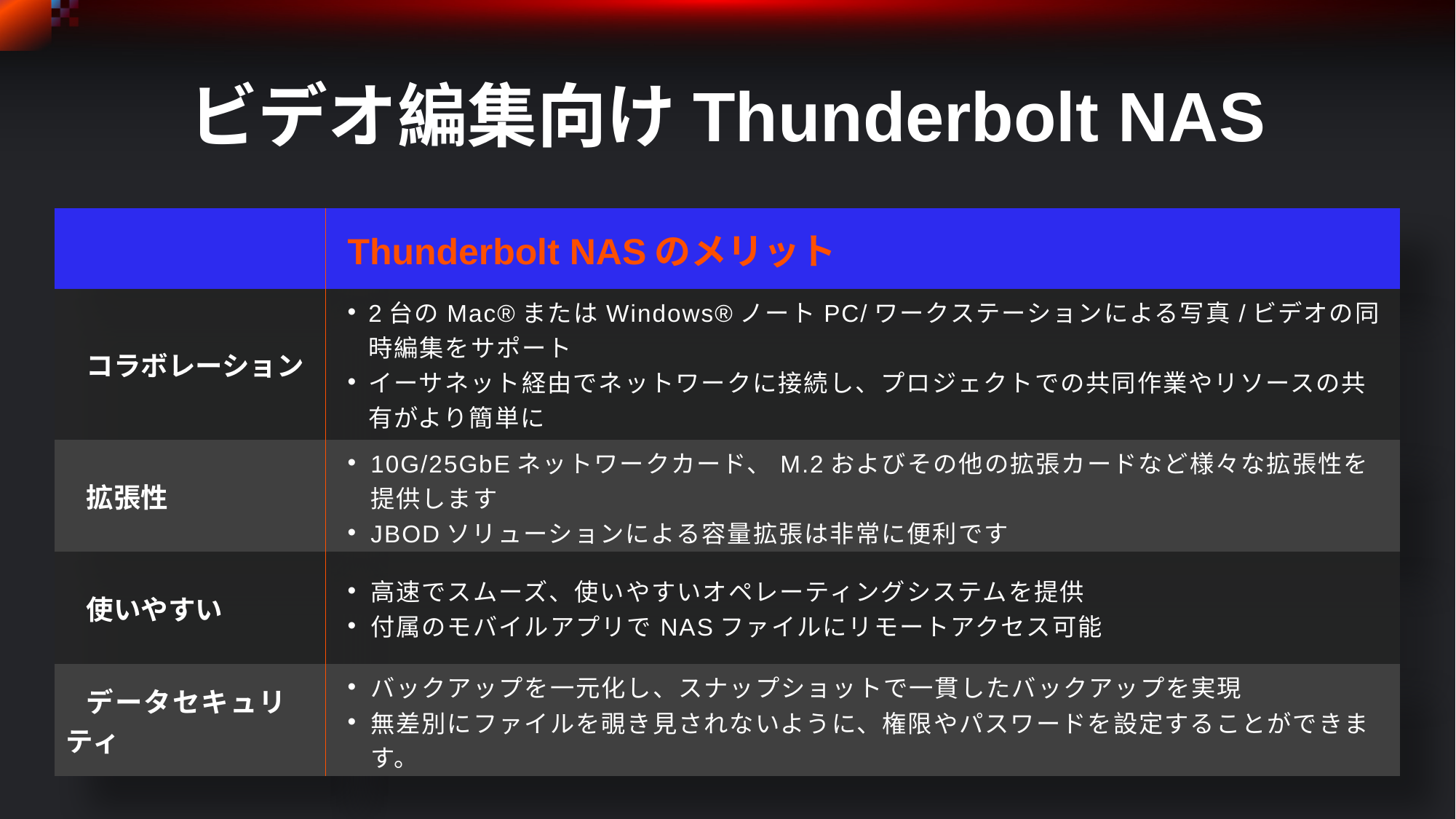

ビデオ編集向けThunderbolt NAS
|  | Thunderbolt NASのメリット |
| --- | --- |
| コラボレーション | 2台のMac®またはWindows®ノートPC/ワークステーションによる写真/ビデオの同時編集をサポート イーサネット経由でネットワークに接続し、プロジェクトでの共同作業やリソースの共有がより簡単に |
| 拡張性 | 10G/25GbEネットワークカード、M.2およびその他の拡張カードなど様々な拡張性を提供します JBODソリューションによる容量拡張は非常に便利です |
| 使いやすい | 高速でスムーズ、使いやすいオペレーティングシステムを提供 付属のモバイルアプリでNASファイルにリモートアクセス可能 |
| データセキュリティ | バックアップを一元化し、スナップショットで一貫したバックアップを実現 無差別にファイルを覗き見されないように、権限やパスワードを設定することができます。 |